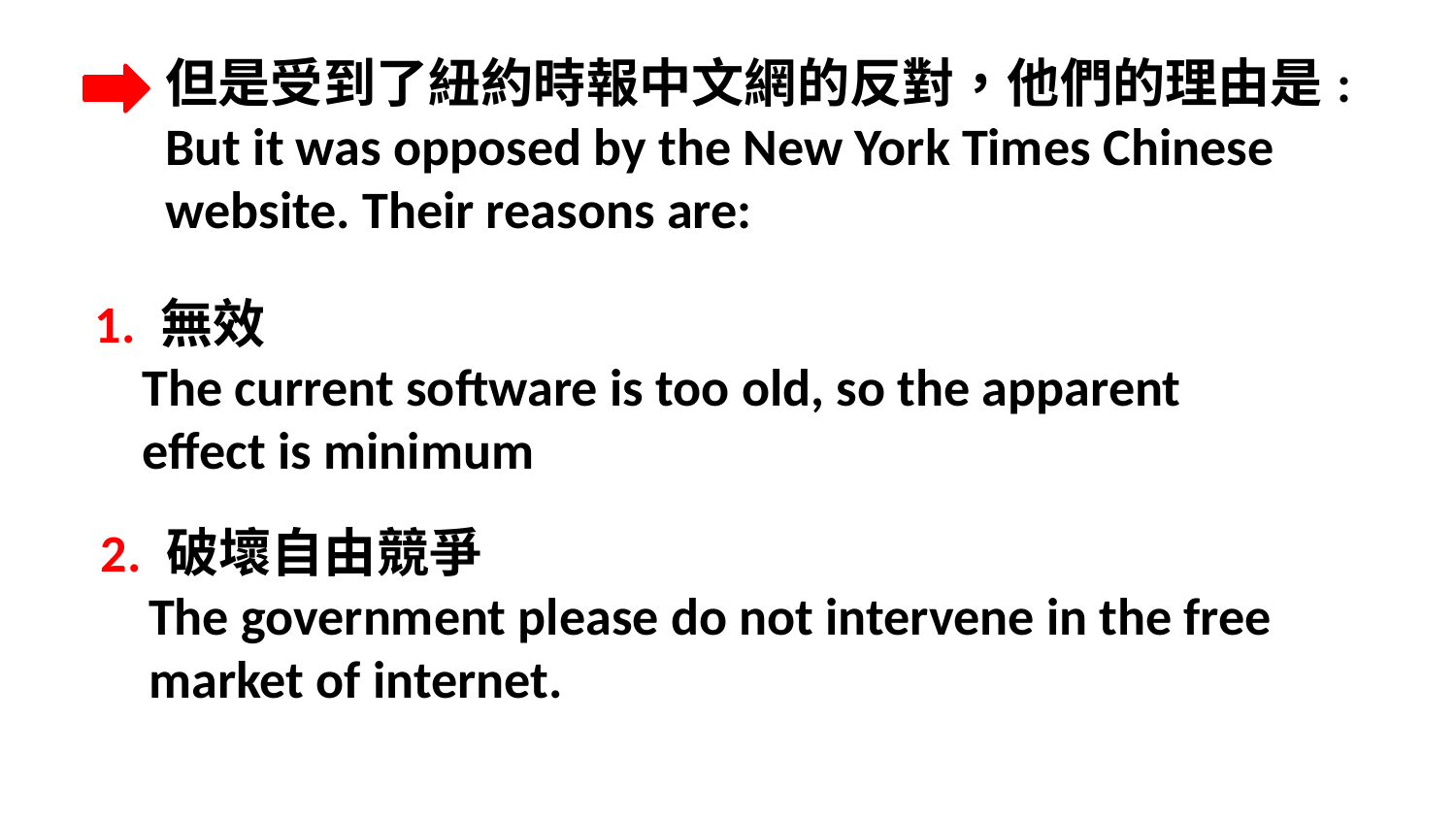

但是受到了紐約時報中文網的反對，他們的理由是:
But it was opposed by the New York Times Chinese website. Their reasons are:

1. 無效
    The current software is too old, so the apparent
    effect is minimum
2. 破壞自由競爭
    The government please do not intervene in the free
    market of internet.